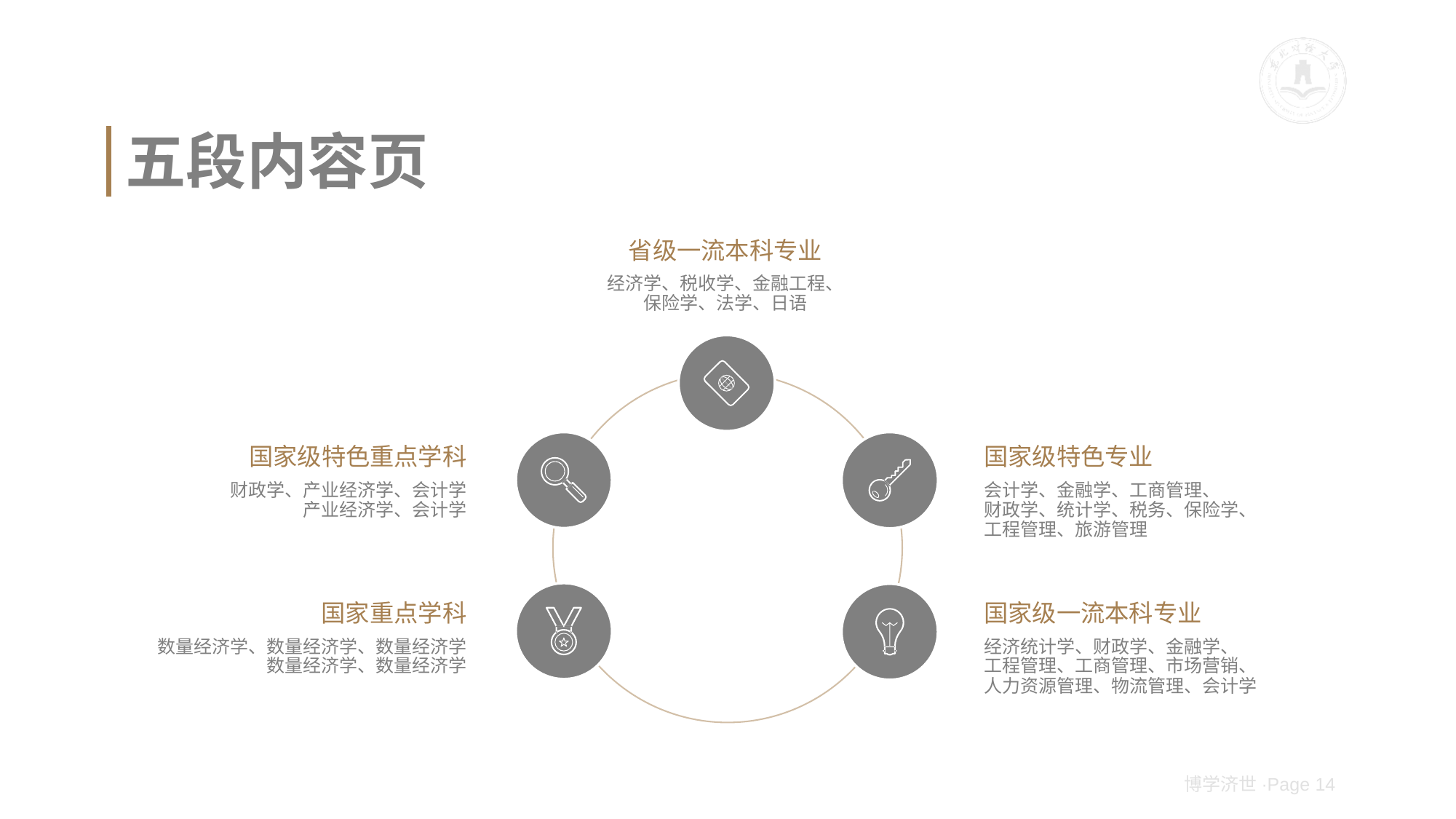

# 五段内容页
省级一流本科专业
经济学、税收学、金融工程、
保险学、法学、日语

国家级特色重点学科
国家级特色专业

财政学、产业经济学、会计学
产业经济学、会计学

会计学、金融学、工商管理、
财政学、统计学、税务、保险学、
工程管理、旅游管理

国家重点学科
国家级一流本科专业

数量经济学、数量经济学、数量经济学
数量经济学、数量经济学
经济统计学、财政学、金融学、
工程管理、工商管理、市场营销、
人力资源管理、物流管理、会计学
博学济世·Page 14
需要更换图标时，选中图标，打开iSlide插件中的图标库，再点击想要使用的图标即可直接更换。
没有iSlide插件的用户，前往https://www.islide.cc/即可下载安装。